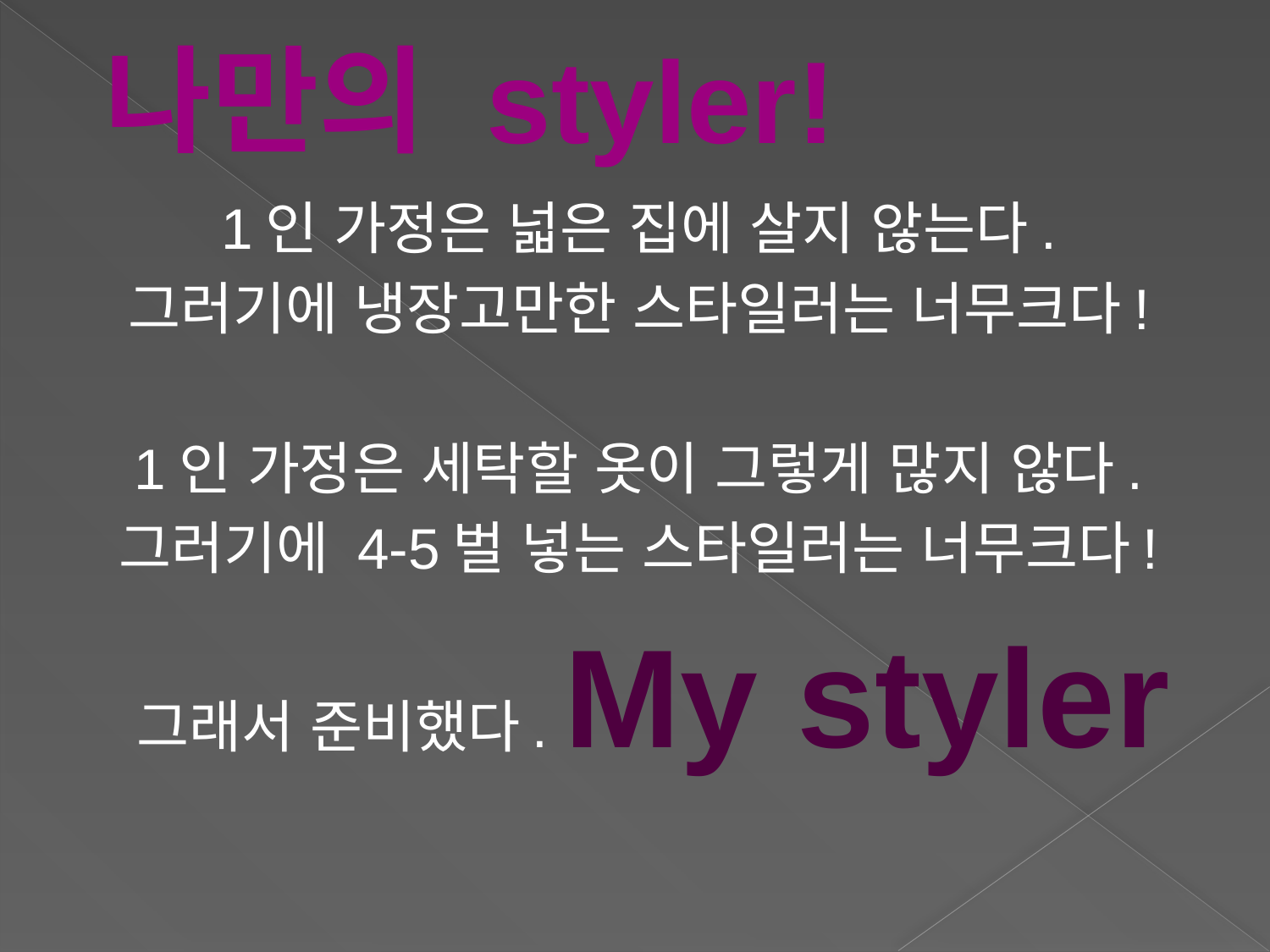

# 나만의 styler!
1인 가정은 넓은 집에 살지 않는다.
그러기에 냉장고만한 스타일러는 너무크다!

1인 가정은 세탁할 옷이 그렇게 많지 않다.
그러기에 4-5벌 넣는 스타일러는 너무크다!
 그래서 준비했다. My styler